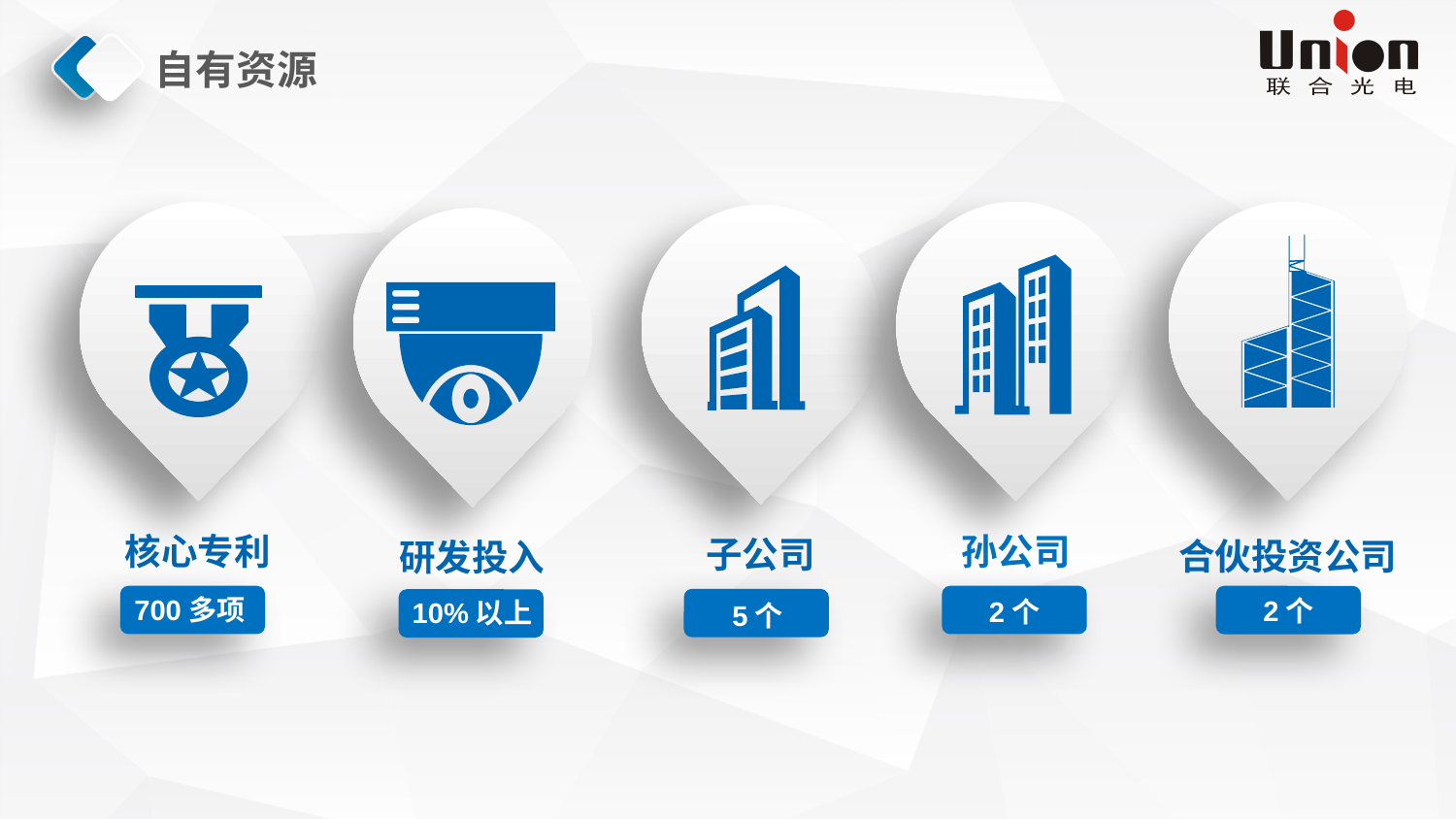

# 自有资源

核心专利
700多项

孙公司

2个

合伙投资公司

2个

子公司

5个

研发投入
10%以上